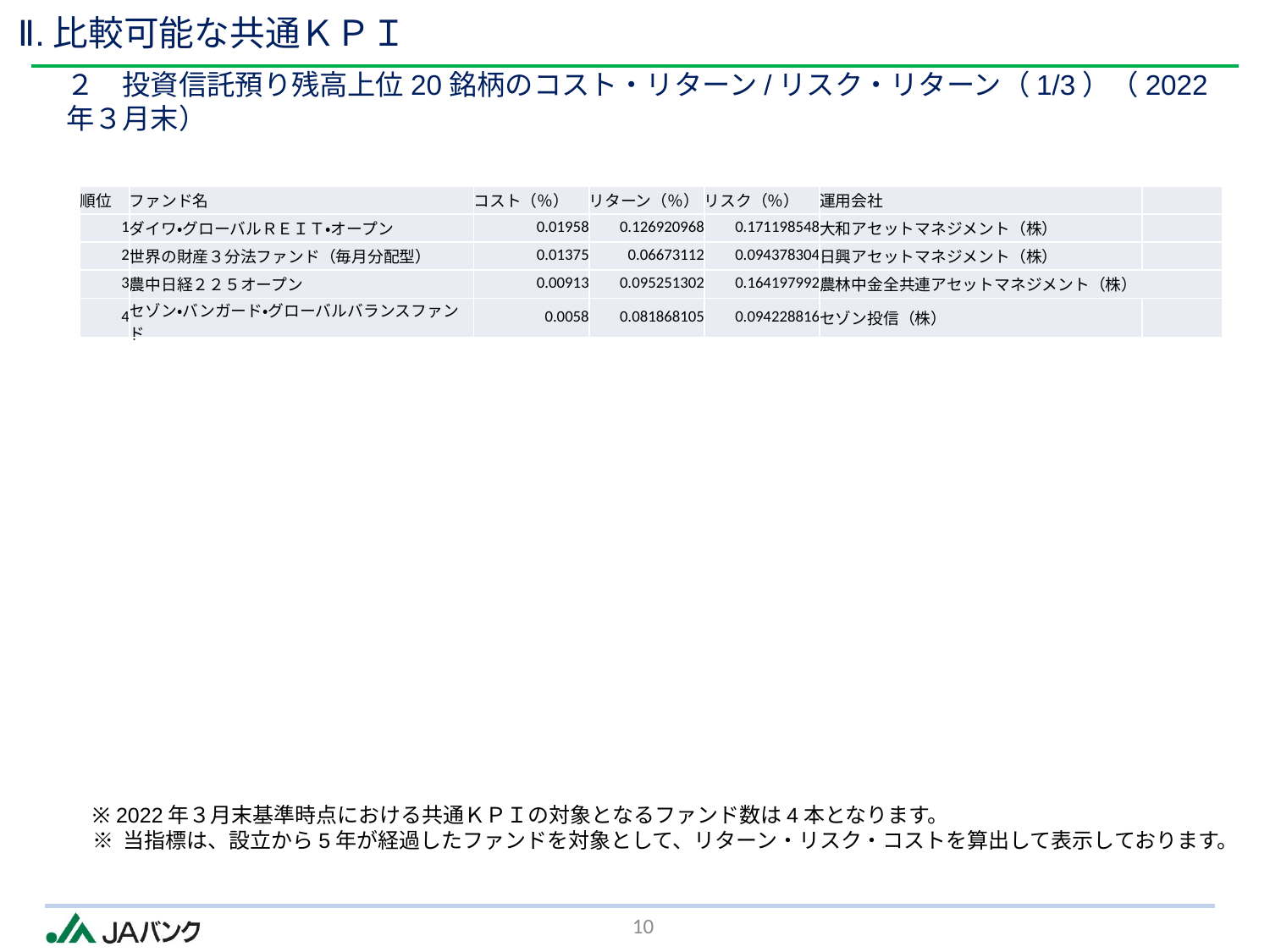

Ⅱ.比較可能な共通ＫＰＩ
２　投資信託預り残高上位20銘柄のコスト・リターン/リスク・リターン（1/3）（2022年３月末）
| 順位 | ファンド名 | コスト（％） | リターン（％） | リスク（％） | 運用会社 |  |
| --- | --- | --- | --- | --- | --- | --- |
| 1 | ダイワ・グローバルＲＥＩＴ・オープン | 0.01958 | 0.126920968 | 0.171198548 | 大和アセットマネジメント（株） |  |
| 2 | 世界の財産３分法ファンド（毎月分配型） | 0.01375 | 0.06673112 | 0.094378304 | 日興アセットマネジメント（株） |  |
| 3 | 農中日経２２５オープン | 0.00913 | 0.095251302 | 0.164197992 | 農林中金全共連アセットマネジメント（株） |  |
| 4 | セゾン・バンガード・グローバルバランスファンド | 0.0058 | 0.081868105 | 0.094228816 | セゾン投信（株） |  |
※ 2022年３月末基準時点における共通ＫＰＩの対象となるファンド数は4本となります。
※ 当指標は、設立から5年が経過したファンドを対象として、リターン・リスク・コストを算出して表示しております。